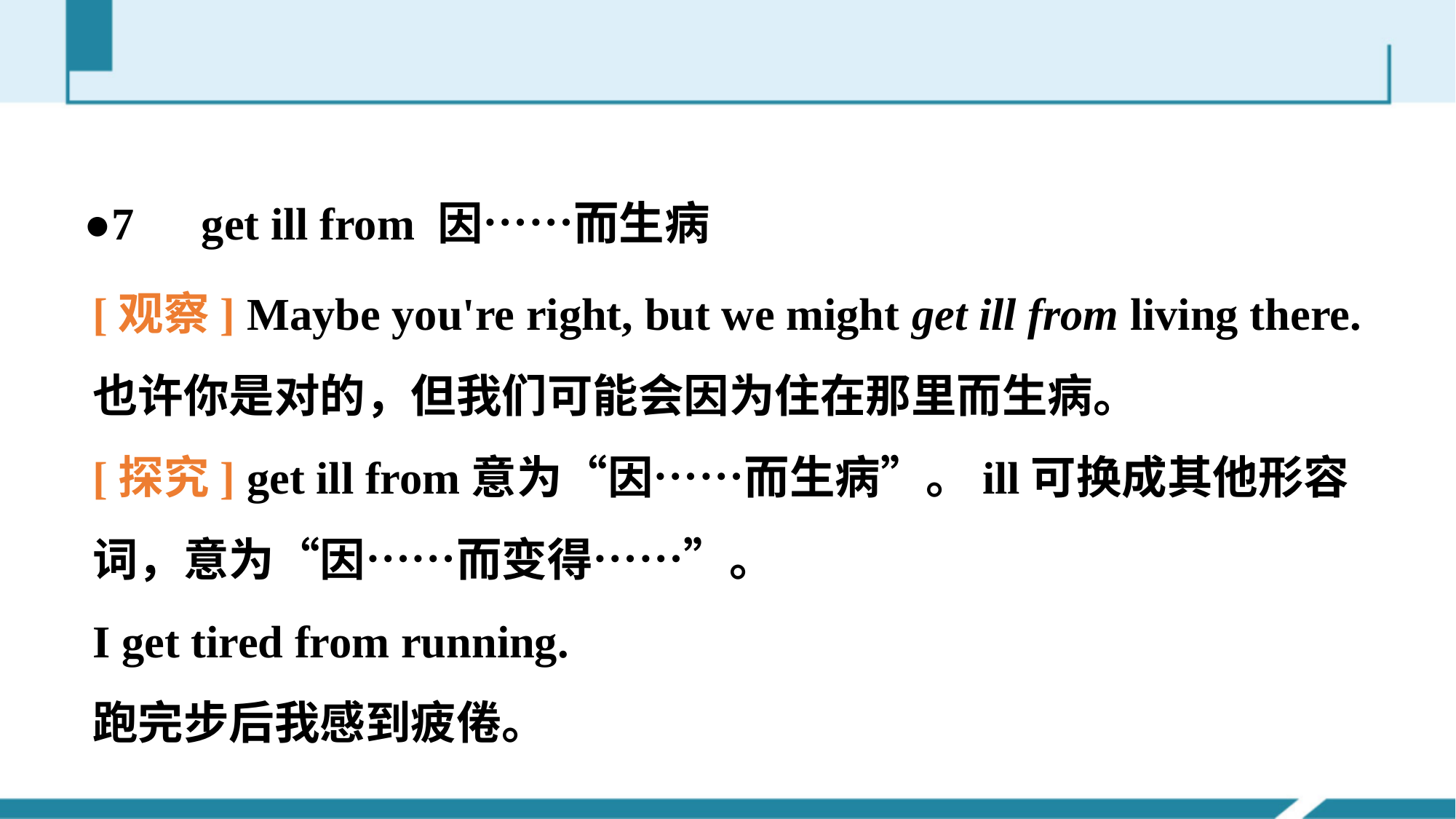

●7　get ill from 因……而生病
[观察] Maybe you're right, but we might get ill from living there.
也许你是对的，但我们可能会因为住在那里而生病。
[探究] get ill from意为“因……而生病”。ill可换成其他形容词，意为“因……而变得……”。
I get tired from running.
跑完步后我感到疲倦。